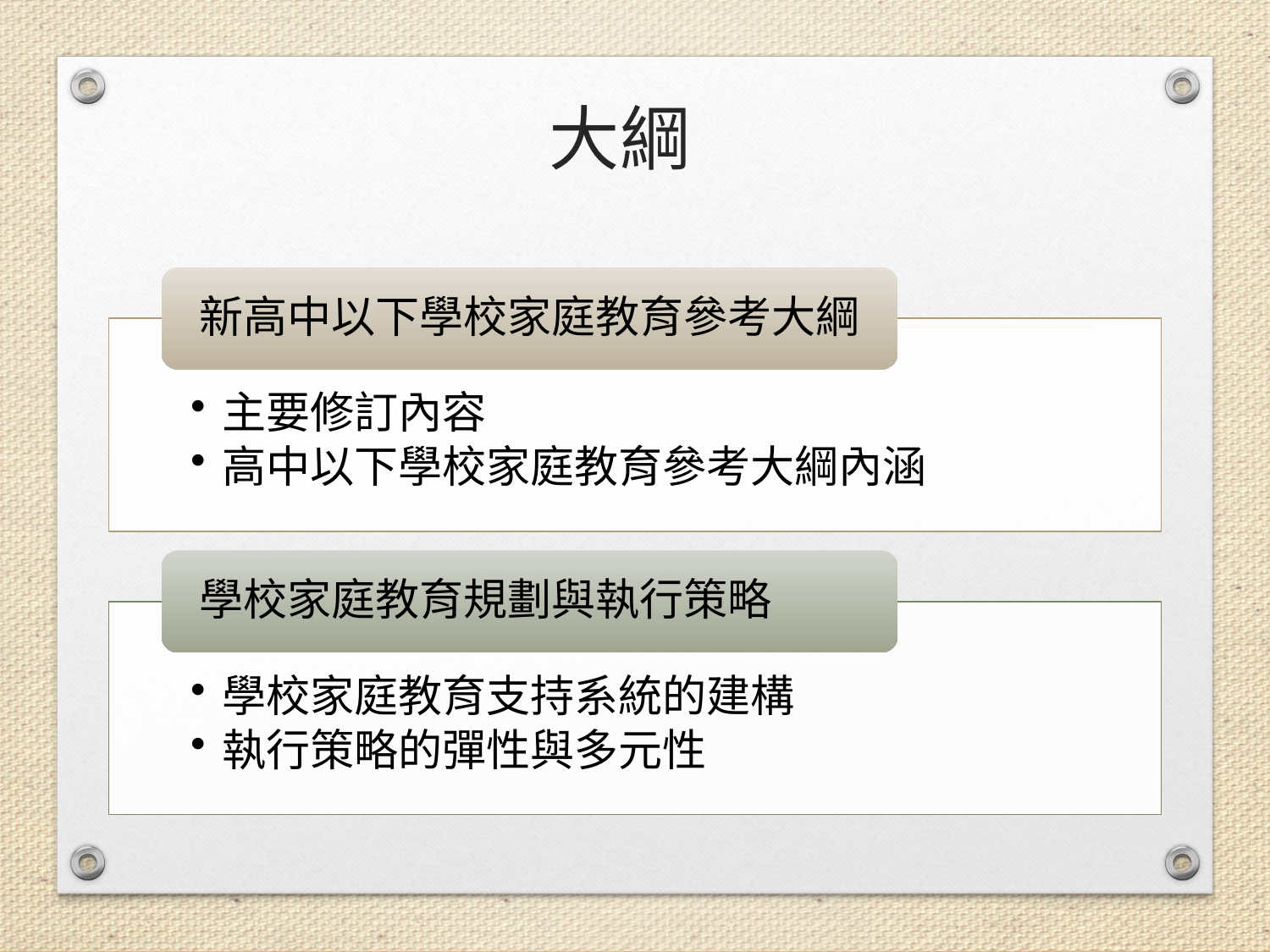

# 大綱
主要修訂內容
高中以下學校家庭教育參考大綱內涵
新高中以下學校家庭教育參考大綱
學校家庭教育支持系統的建構
執行策略的彈性與多元性
學校家庭教育規劃與執行策略